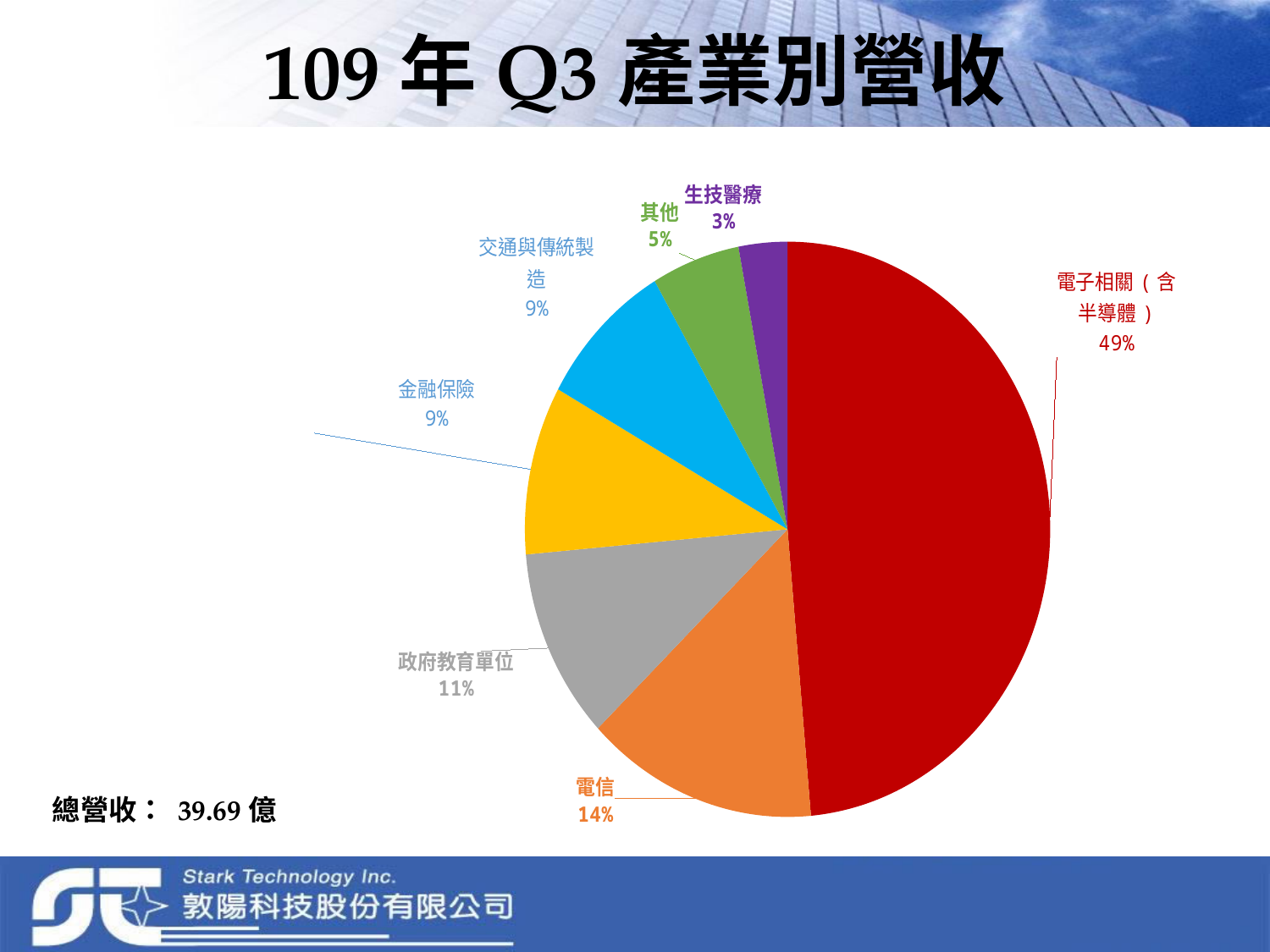

# 109年Q3產業別營收

### Chart

| Category | 109Q3 |
|---|---|
| 電子相關(含半導體) | 0.4857794840131632 |
| 電信 | 0.14258316088839781 |
| 政府教育單位 | 0.10765158857734014 |
| 金融保險 | 0.09487810936733276 |
| 交通與傳統製造 | 0.08475858332526548 |
| 其他 | 0.05440455200269538 |
| 生技醫療 | 0.029944521825805488 |
總營收： 39.69億